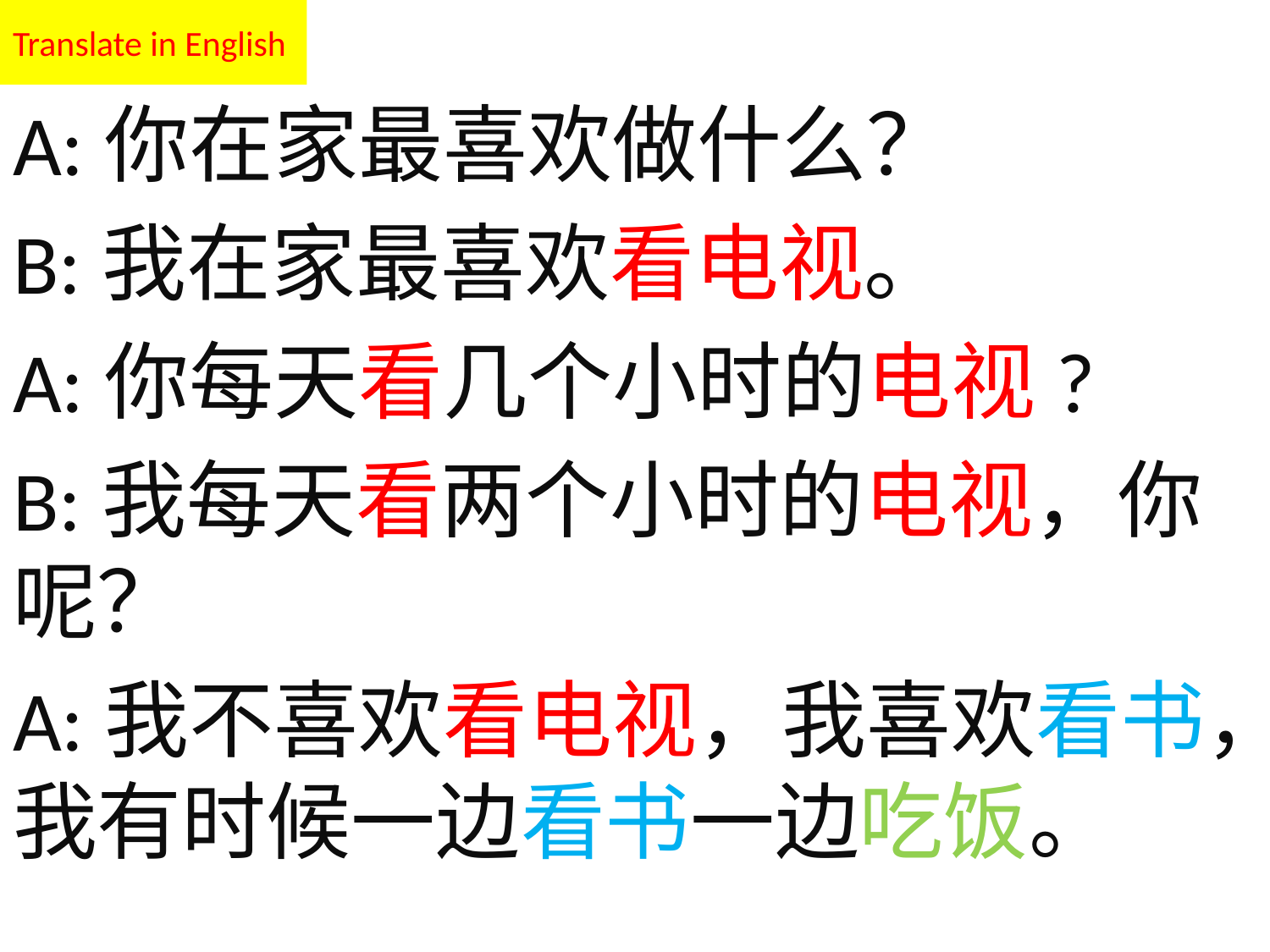

# Translate in English
A:你在家最喜欢做什么？
B:我在家最喜欢看电视。
A:你每天看几个小时的电视?
B:我每天看两个小时的电视，你呢？
A:我不喜欢看电视，我喜欢看书，我有时候一边看书一边吃饭。